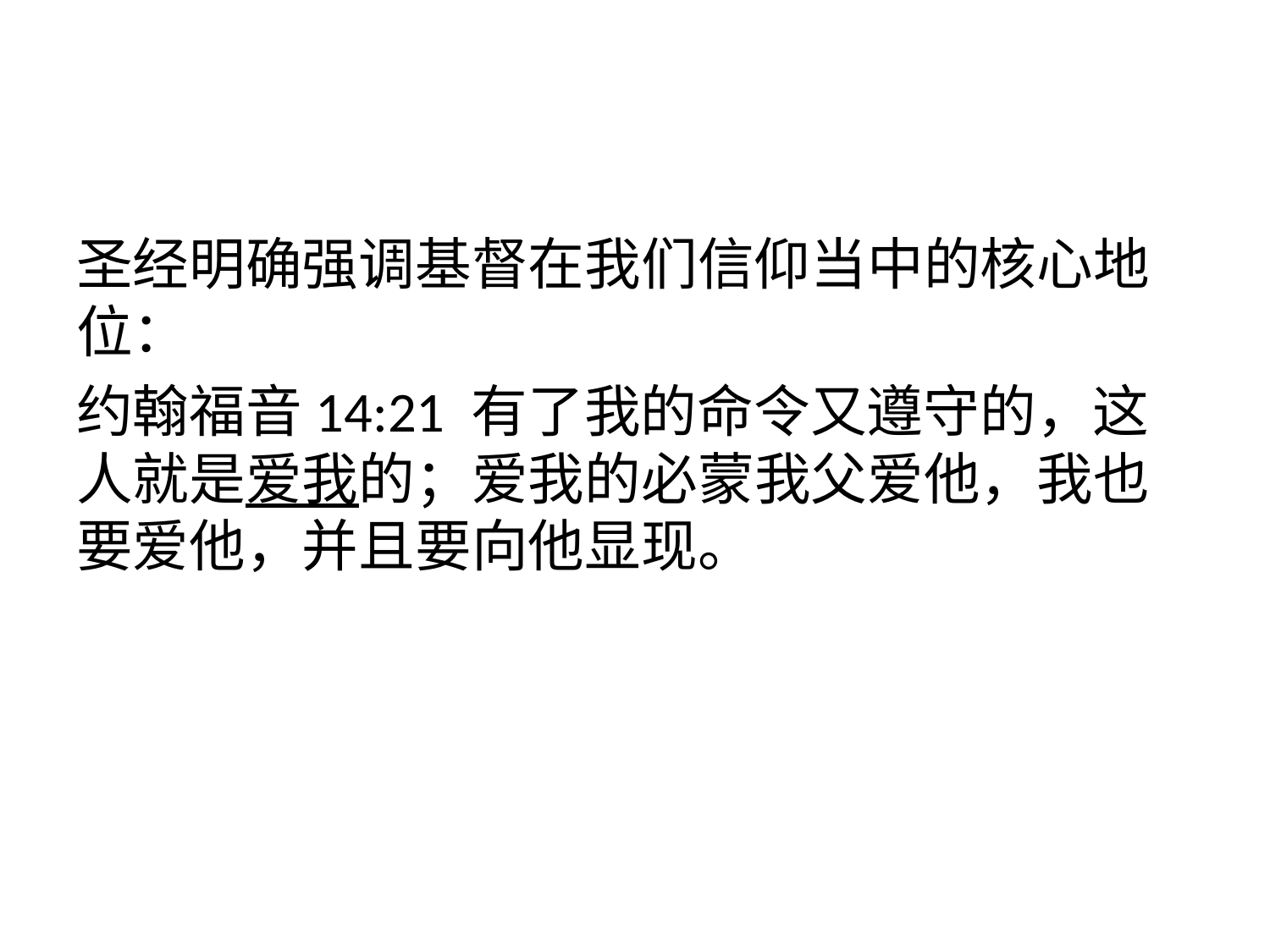

#
圣经明确强调基督在我们信仰当中的核心地位：
约翰福音14:21 有了我的命令又遵守的，这人就是爱我的；爱我的必蒙我父爱他，我也要爱他，并且要向他显现。